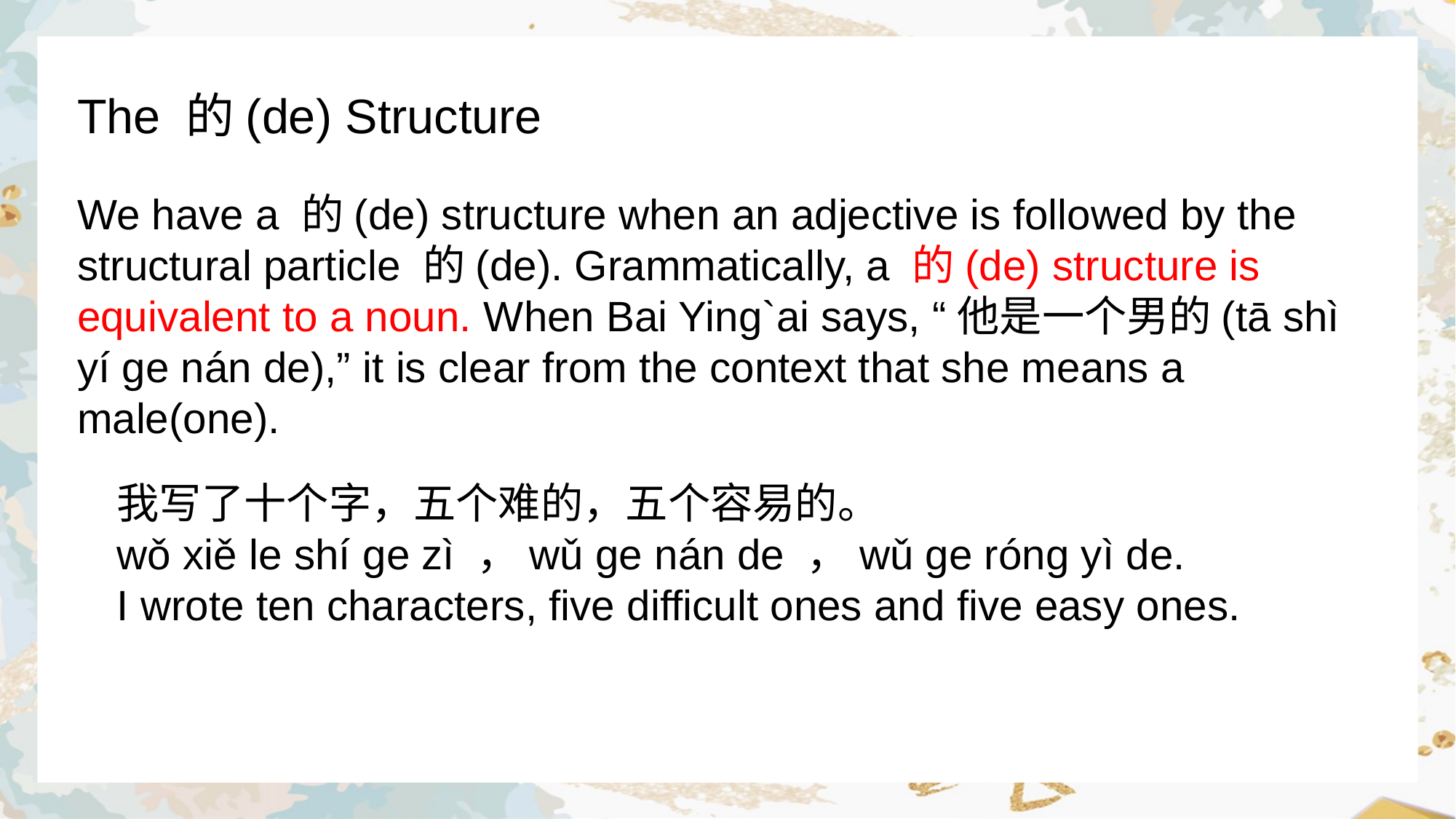

The 的(de) Structure
We have a 的(de) structure when an adjective is followed by the structural particle 的(de). Grammatically, a 的(de) structure is equivalent to a noun. When Bai Ying`ai says, “他是一个男的(tā shì yí ge nán de),” it is clear from the context that she means a male(one).
我写了十个字，五个难的，五个容易的。
wǒ xiě le shí ge zì ，wǔ ge nán de ，wǔ ge róng yì de.
I wrote ten characters, five difficult ones and five easy ones.